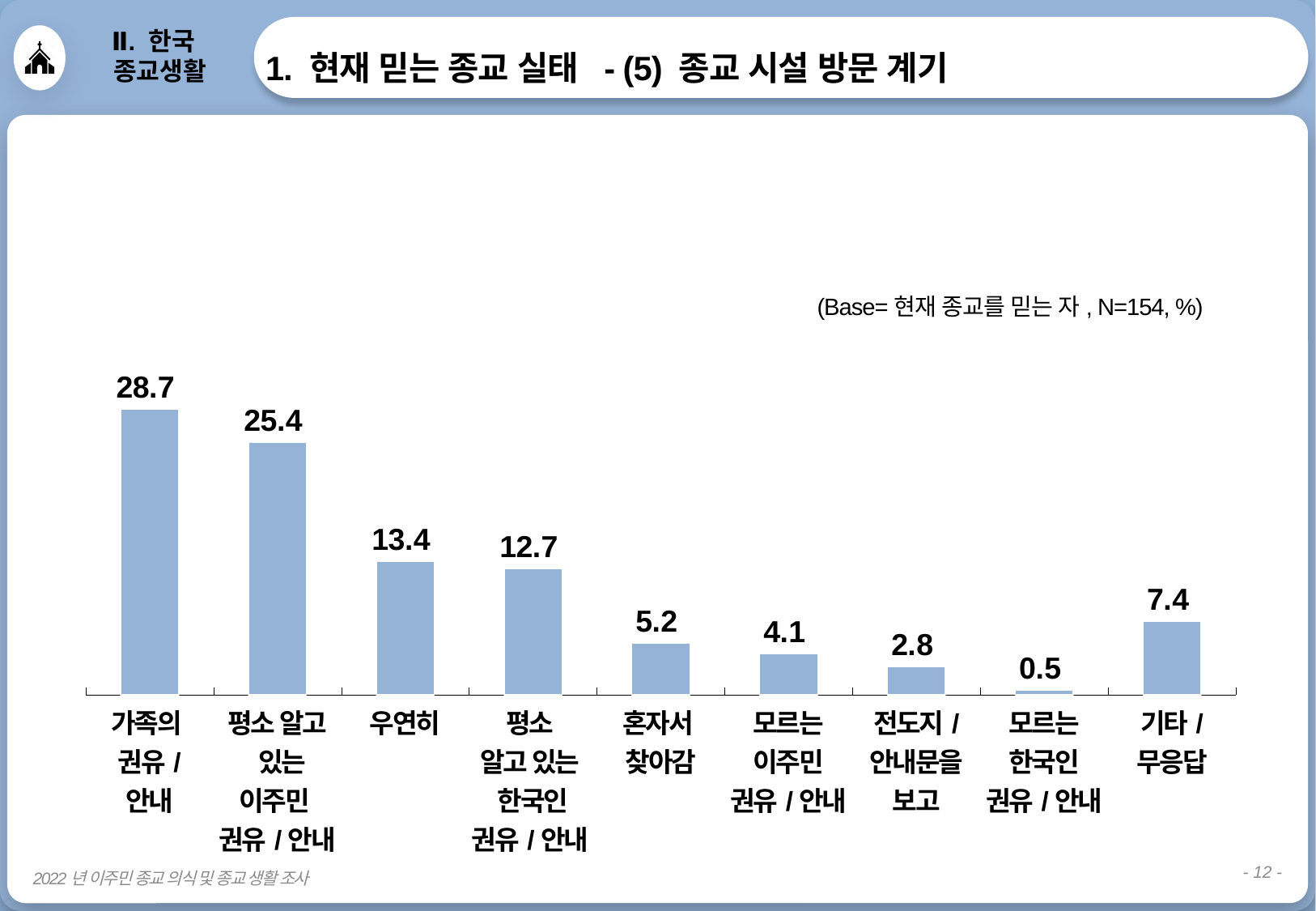

1. 현재 믿는 종교 실태  - (5) 종교 시설 방문 계기
Ⅱ. 한국
 종교생활

### Chart

| Category | 개신교인 |
|---|---|
(Base=현재 종교를 믿는 자, N=154, %)
| 가족의 권유/ 안내 | 평소 알고 있는 이주민 권유/안내 | 우연히 | 평소 알고 있는 한국인 권유/안내 | 혼자서 찾아감 | 모르는 이주민 권유/안내 | 전도지/ 안내문을 보고 | 모르는 한국인 권유/안내 | 기타/ 무응답 |
| --- | --- | --- | --- | --- | --- | --- | --- | --- |